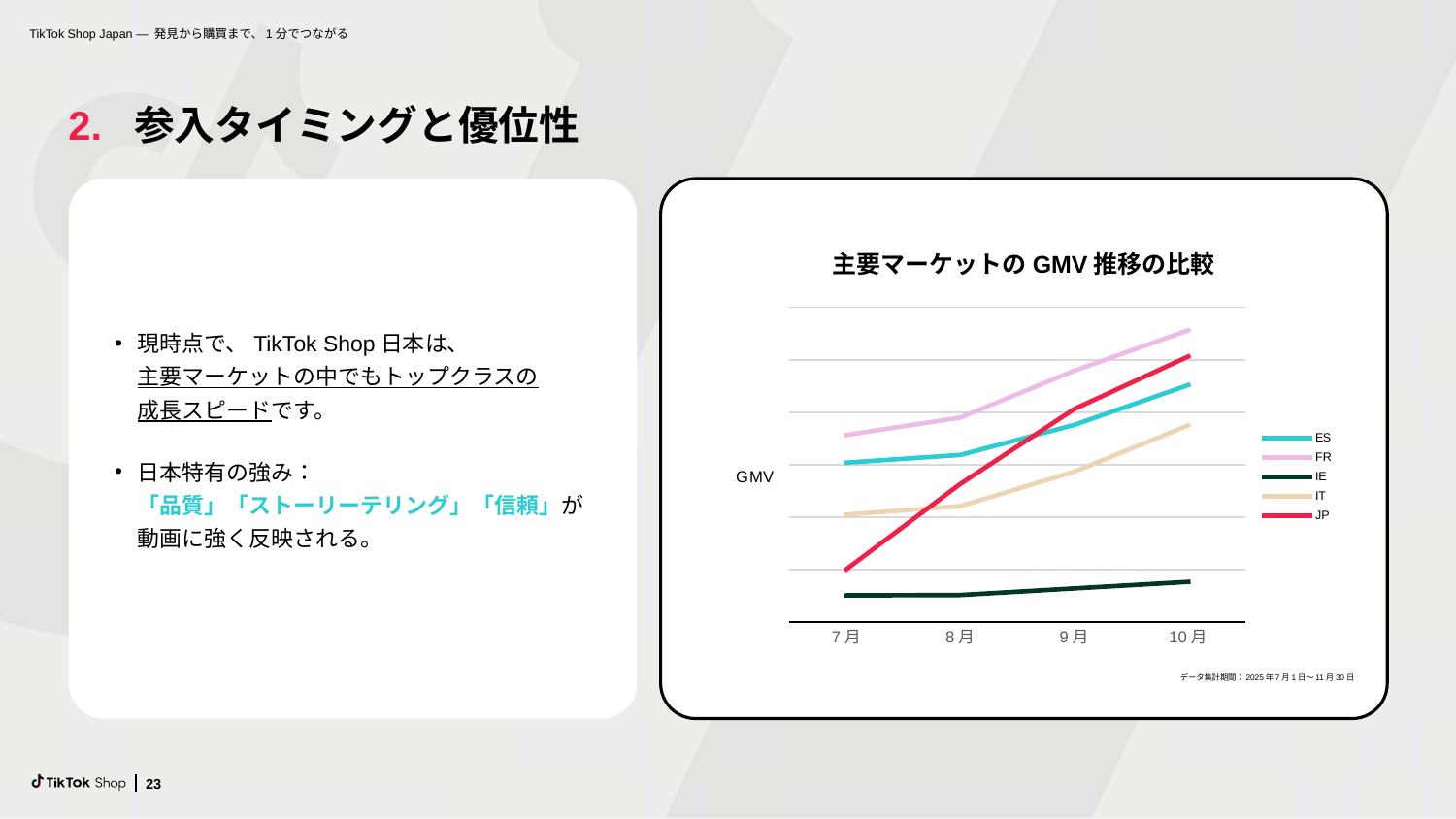

2.  参入タイミングと優位性

主要マーケットのGMV推移の比較

### Chart

| Category | ES | FR | IE | IT | JP |
|---|---|---|---|---|---|
| 7月 | 15211427.052486 | 17840210.76545099 | 2567291.87658 | 10266443.335159998 | 5058463.893198 |
| 8月 | 15945138.905994004 | 19499096.142319005 | 2606771.72598 | 11067994.474133 | 13180712.477281999 |
| 9月 | 18800826.382086 | 23962623.861008998 | 3229690.244484999 | 14351263.769189004 | 20313527.439354 |
| 10月 | 22593356.323752 | 27809835.508432 | 3854622.639761 | 18754082.207053002 | 25318936.416993 |
現時点で、TikTok Shop日本は、
主要マーケットの中でもトップクラスの
成長スピードです。
日本特有の強み：
「品質」「ストーリーテリング」「信頼」が動画に強く反映される。
データ集計期間：2025年7月1日～11月30日